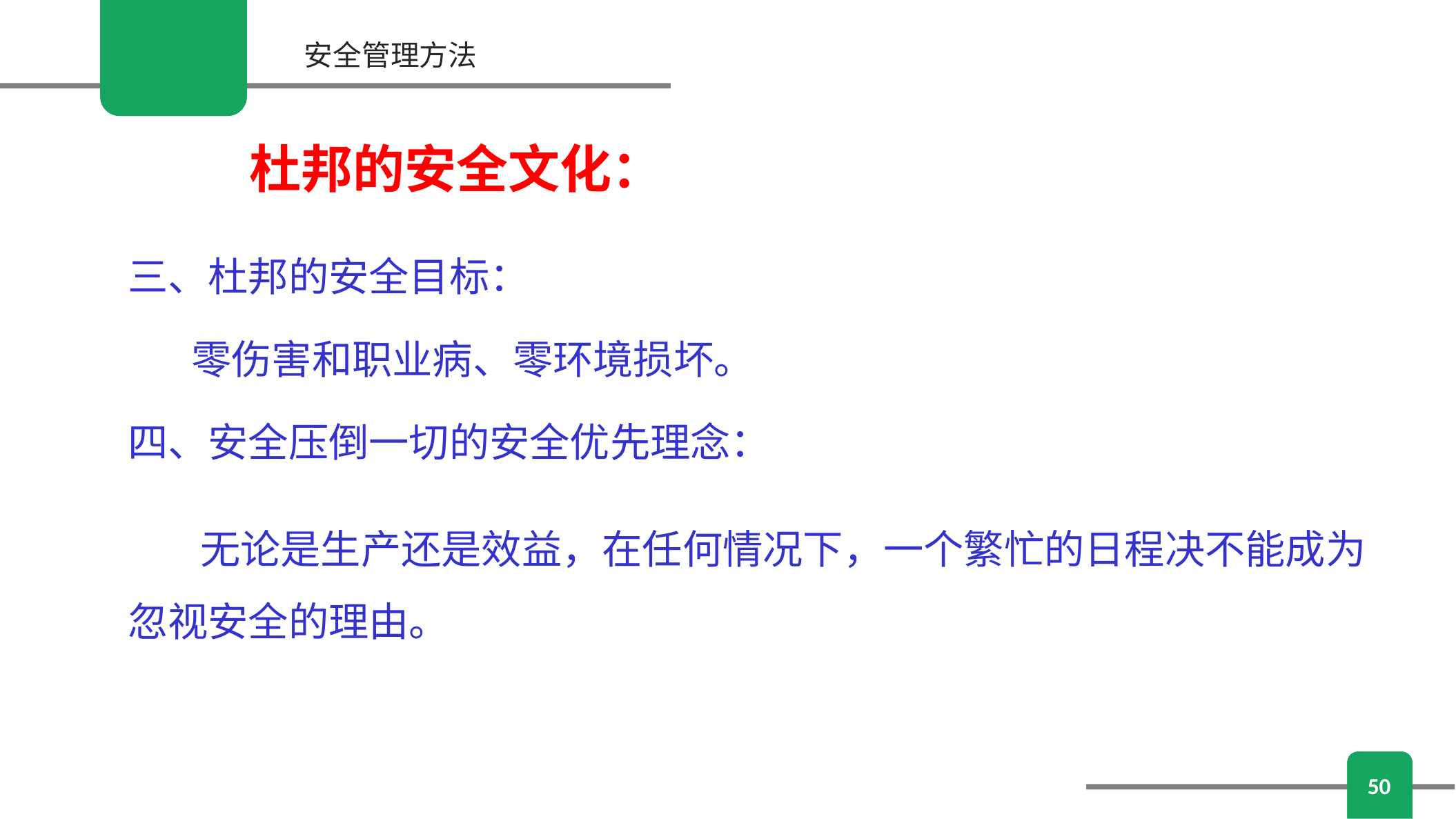

安全管理方法
杜邦的安全文化：
三、杜邦的安全目标：
      零伤害和职业病、零环境损坏。
四、安全压倒一切的安全优先理念：
       无论是生产还是效益，在任何情况下，一个繁忙的日程决不能成为忽视安全的理由。
50